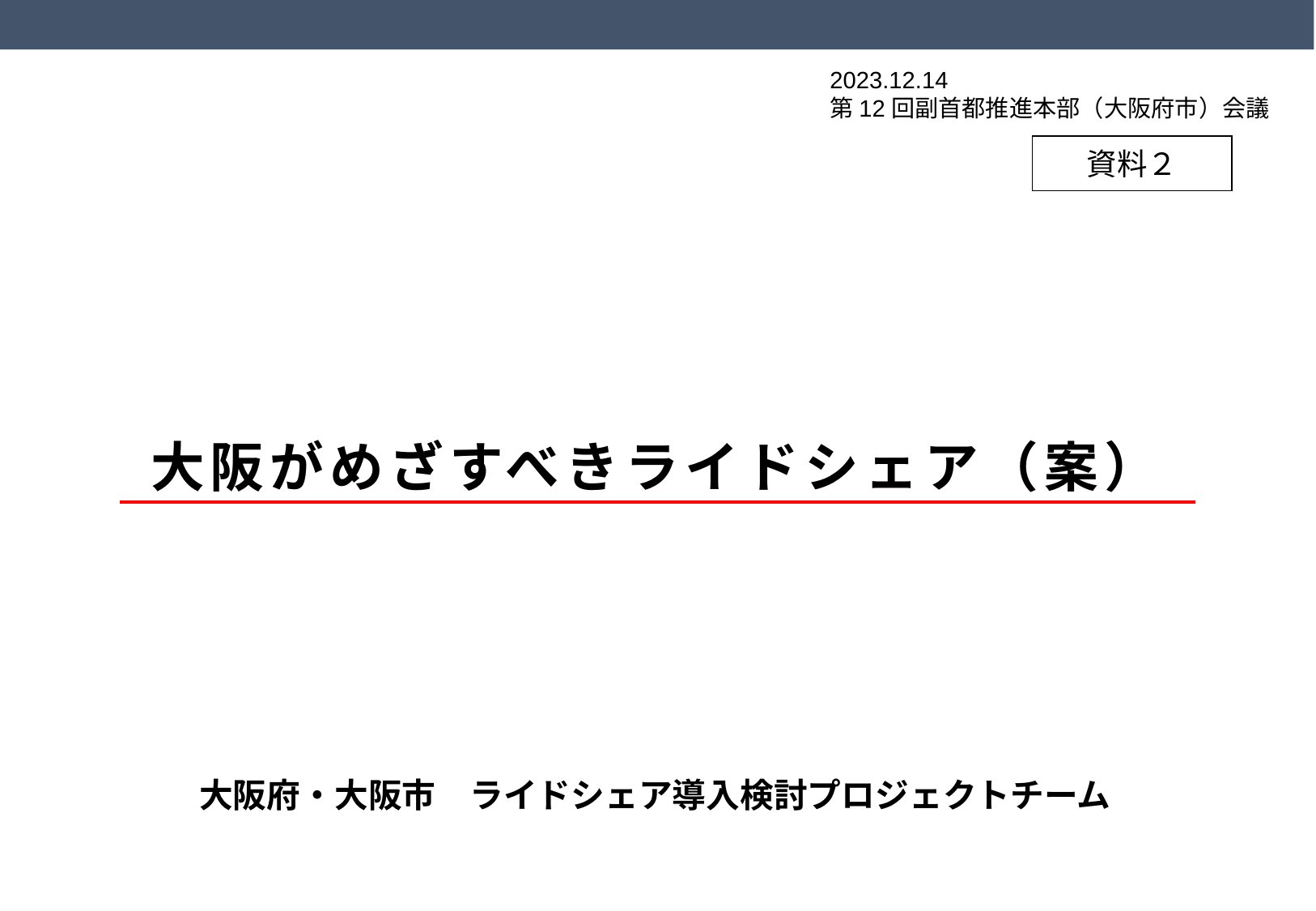

2023.12.14
第12回副首都推進本部（大阪府市）会議
資料２
大阪がめざすべきライドシェア（案）
大阪府・大阪市　ライドシェア導入検討プロジェクトチーム